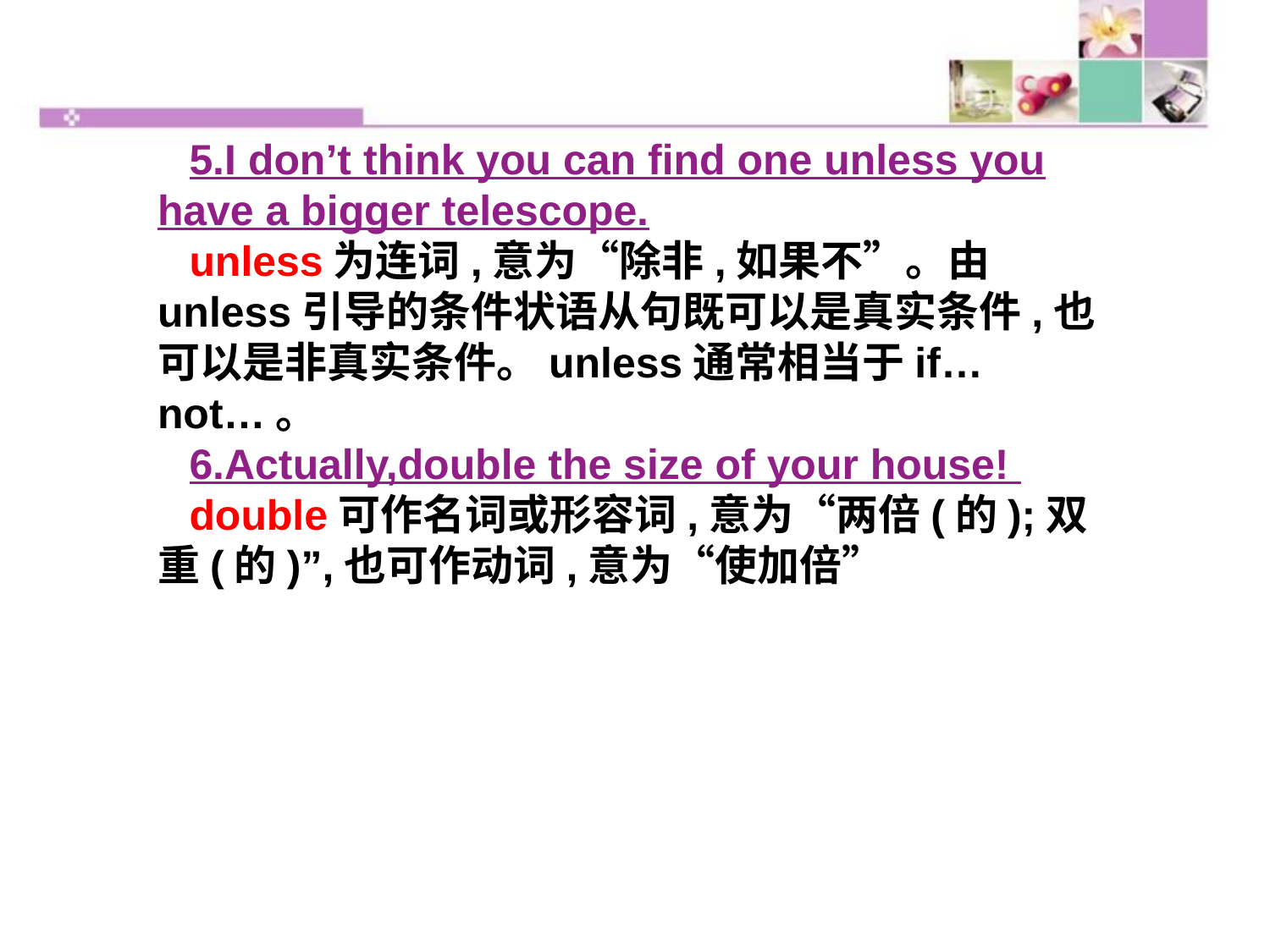

5.I don’t think you can find one unless you have a bigger telescope.
unless为连词,意为“除非,如果不”。由unless引导的条件状语从句既可以是真实条件,也可以是非真实条件。unless通常相当于if…not…。
6.Actually,double the size of your house!
double可作名词或形容词,意为“两倍(的);双重(的)”,也可作动词,意为“使加倍”